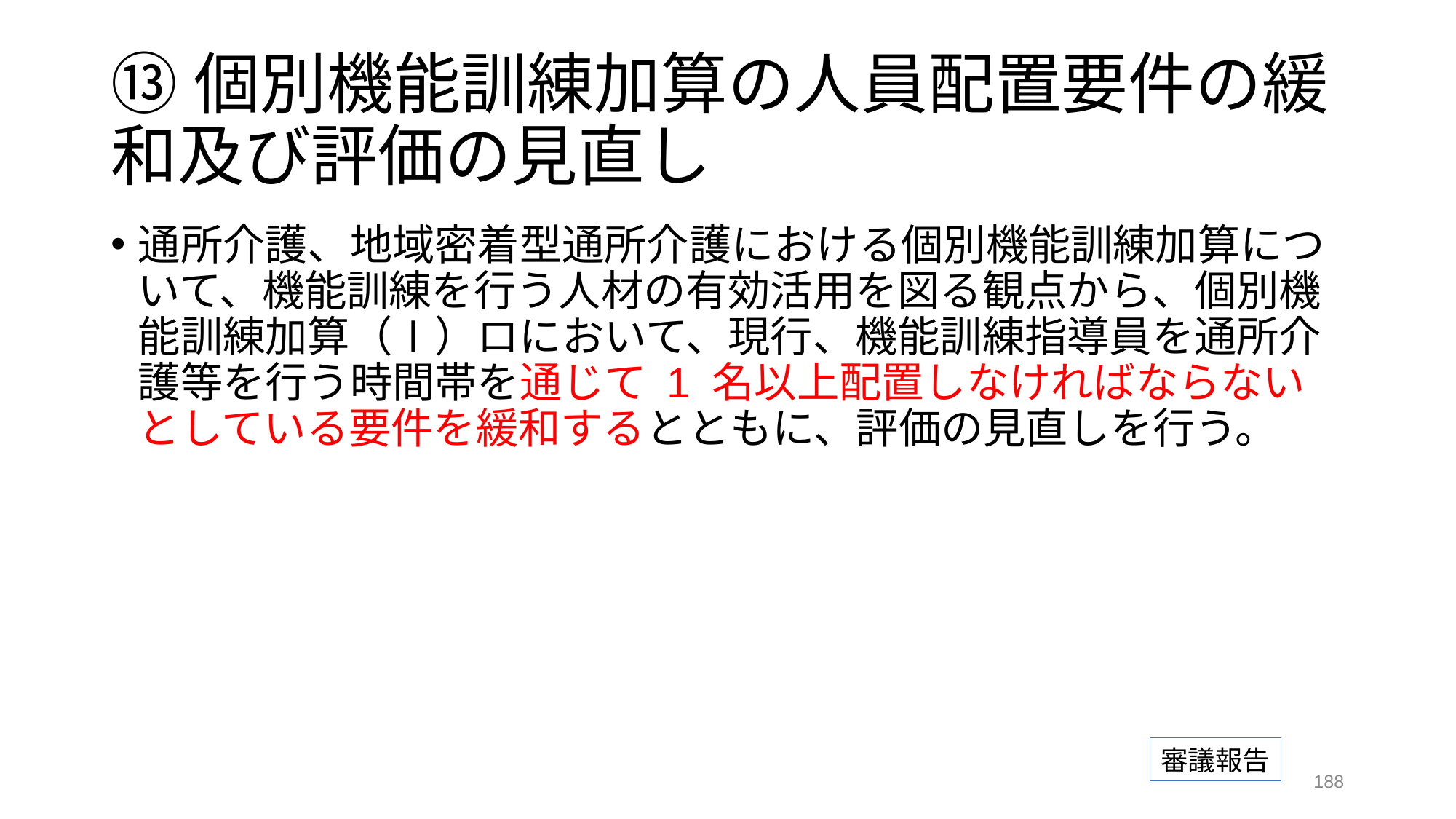

# ⑬個別機能訓練加算の人員配置要件の緩和及び評価の見直し
通所介護、地域密着型通所介護における個別機能訓練加算について、機能訓練を行う人材の有効活用を図る観点から、個別機能訓練加算（Ⅰ）ロにおいて、現行、機能訓練指導員を通所介護等を行う時間帯を通じて 1 名以上配置しなければならないとしている要件を緩和するとともに、評価の見直しを行う。
審議報告
188